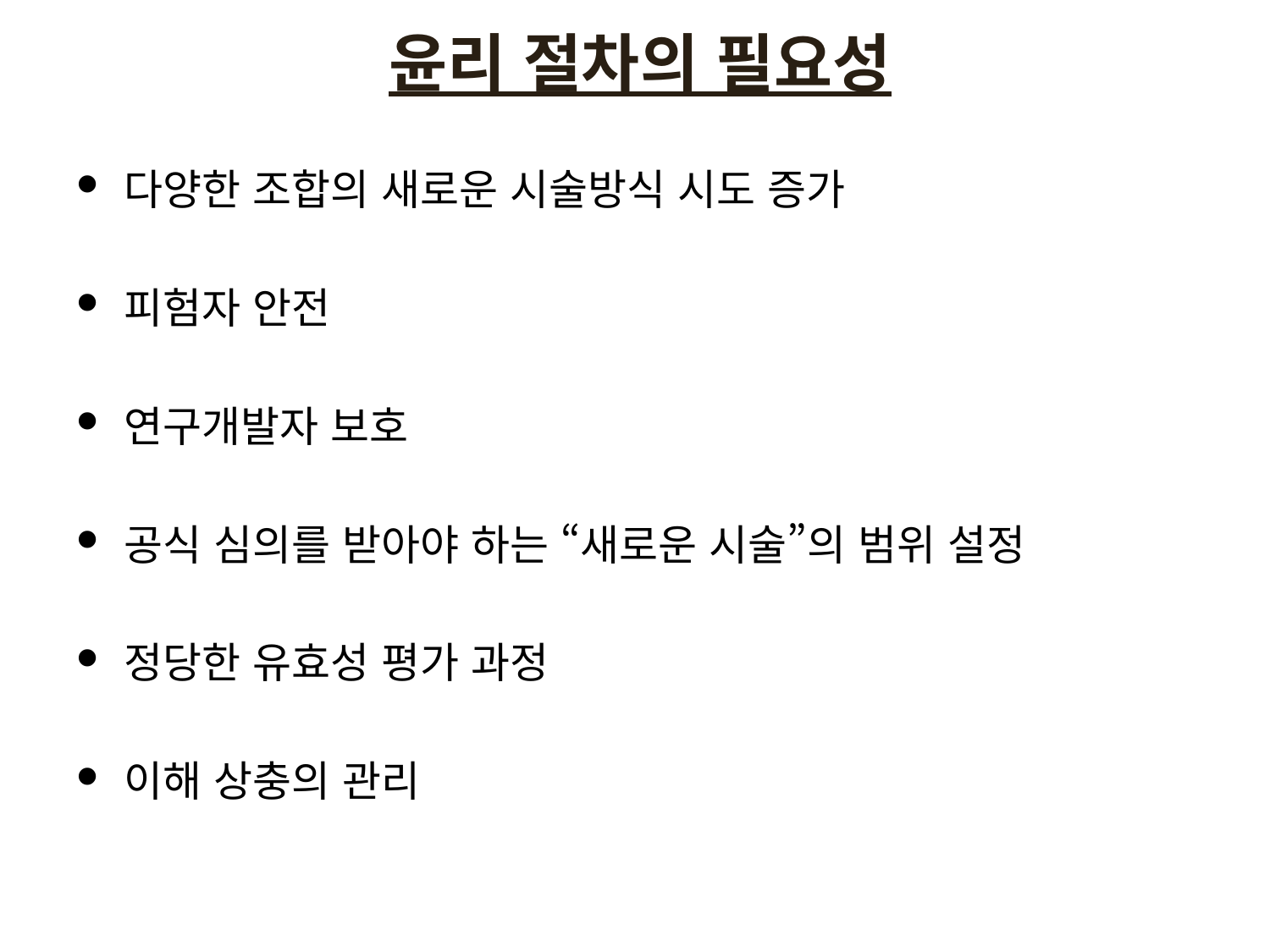

# 윤리 절차의 필요성
다양한 조합의 새로운 시술방식 시도 증가

피험자 안전

연구개발자 보호

공식 심의를 받아야 하는 “새로운 시술”의 범위 설정

정당한 유효성 평가 과정

이해 상충의 관리